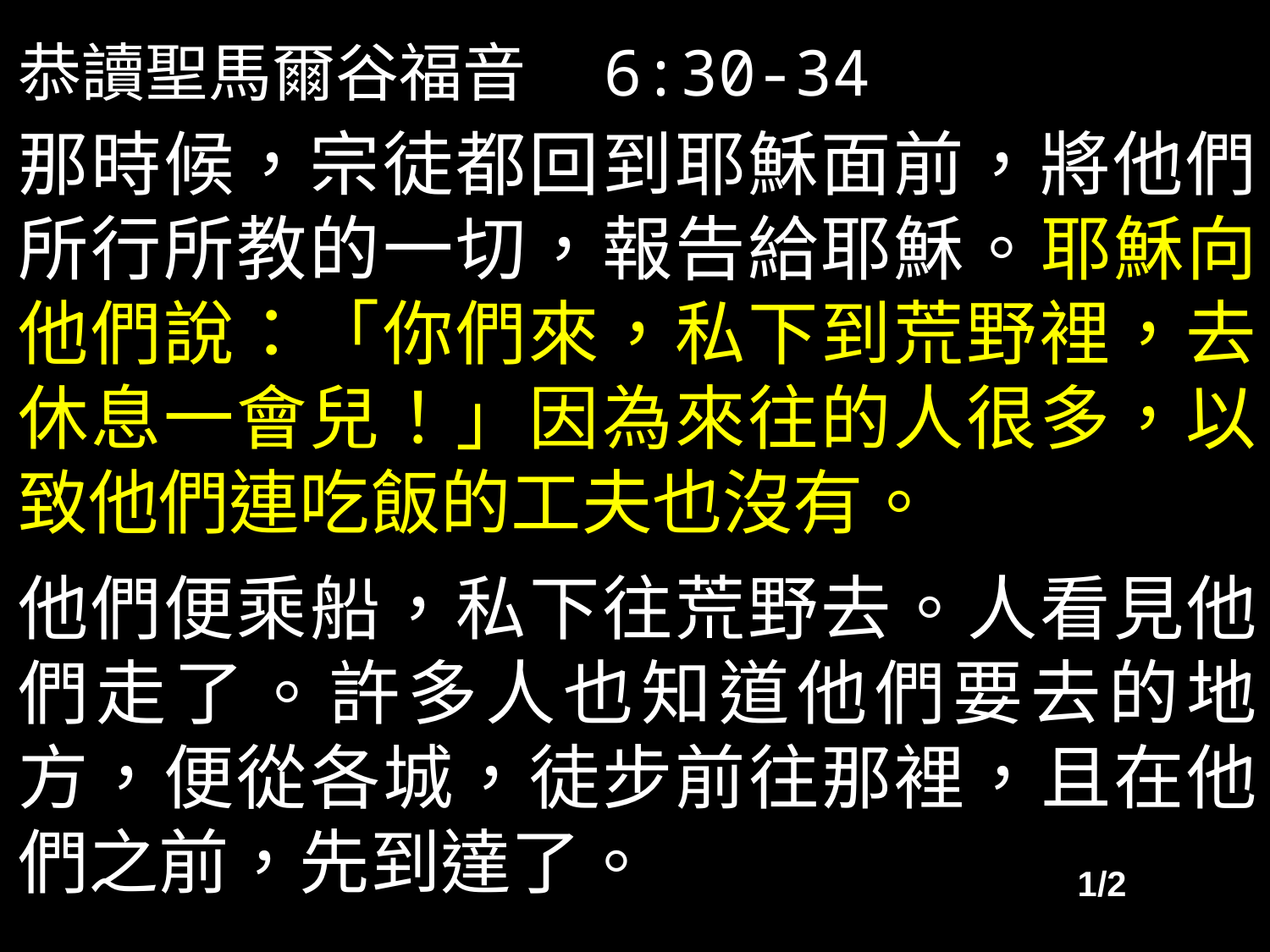

恭讀聖馬爾谷福音　6:30-34
那時候，宗徒都回到耶穌面前，將他們所行所教的一切，報告給耶穌。耶穌向他們說：「你們來，私下到荒野裡，去休息一會兒！」因為來往的人很多，以致他們連吃飯的工夫也沒有。
他們便乘船，私下往荒野去。人看見他們走了。許多人也知道他們要去的地方，便從各城，徒步前往那裡，且在他們之前，先到達了。

1/2